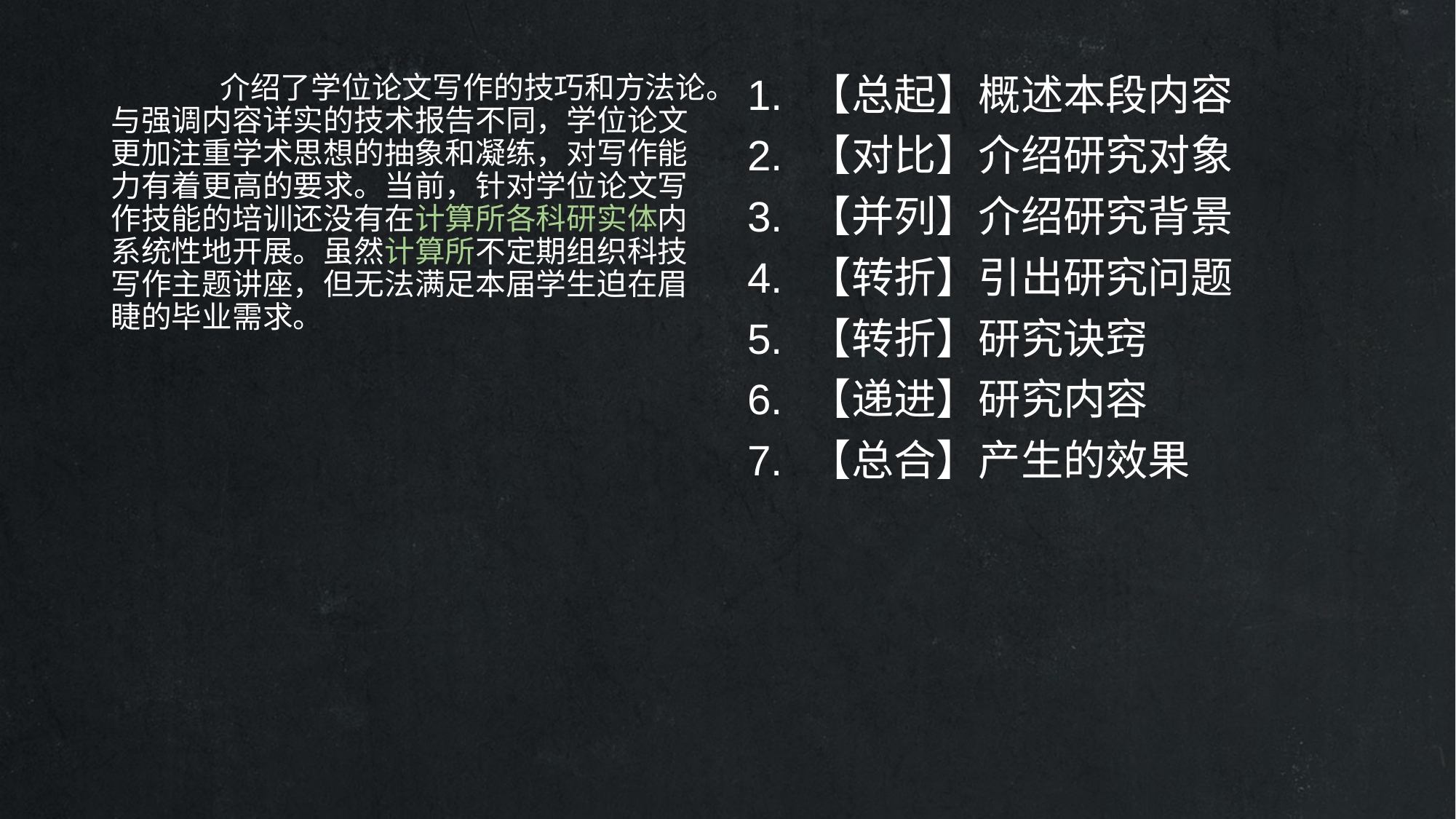

介绍了学位论文写作的技巧和方法论。与强调内容详实的技术报告不同，学位论文更加注重学术思想的抽象和凝练，对写作能力有着更高的要求。当前，针对学位论文写作技能的培训还没有在计算所各科研实体内系统性地开展。虽然计算所不定期组织科技写作主题讲座，但无法满足本届学生迫在眉睫的毕业需求。
【总起】概述本段内容
【对比】介绍研究对象
【并列】介绍研究背景
【转折】引出研究问题
【转折】研究诀窍
【递进】研究内容
【总合】产生的效果